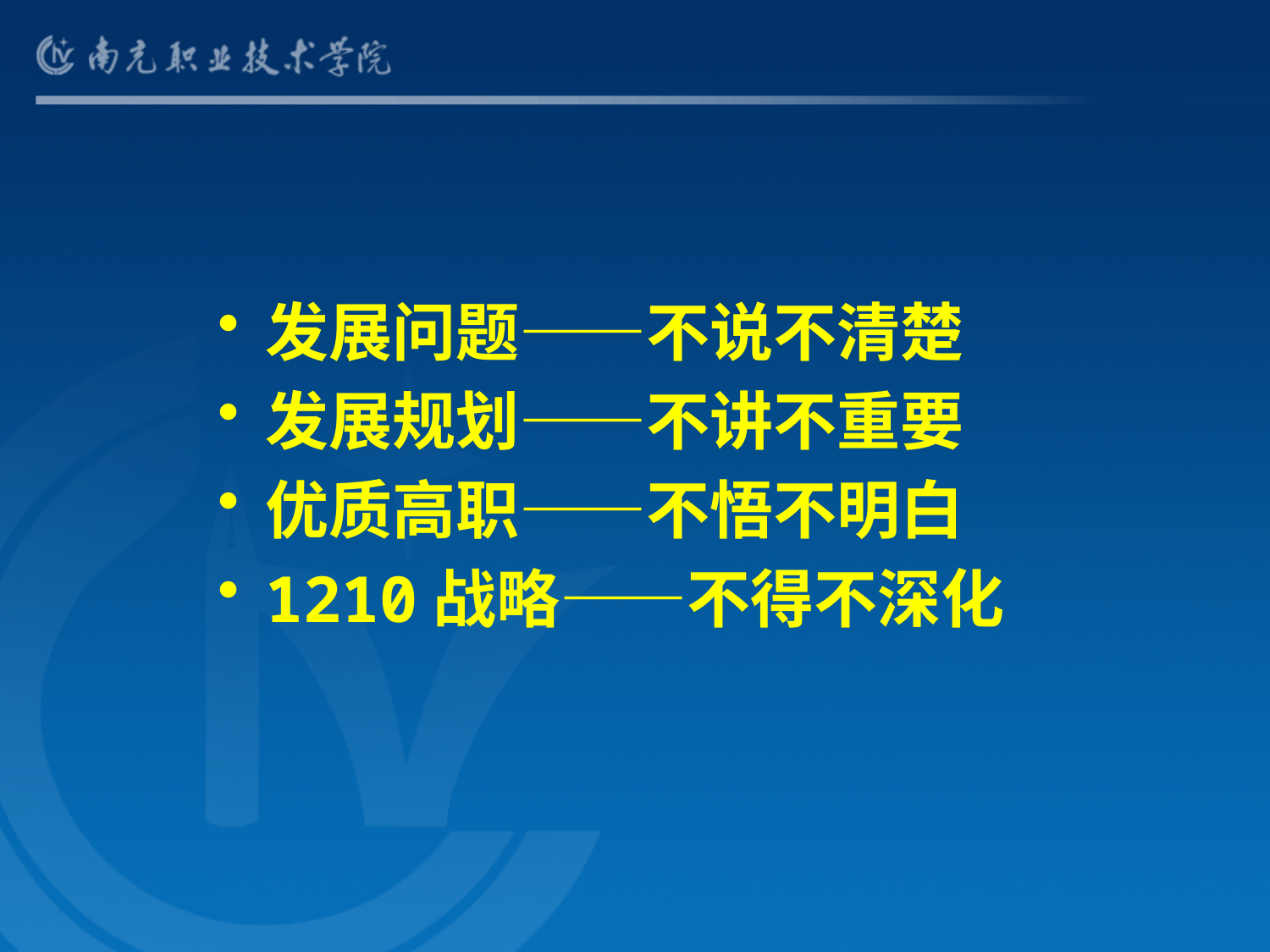

#
发展问题——不说不清楚
发展规划——不讲不重要
优质高职——不悟不明白
1210战略——不得不深化